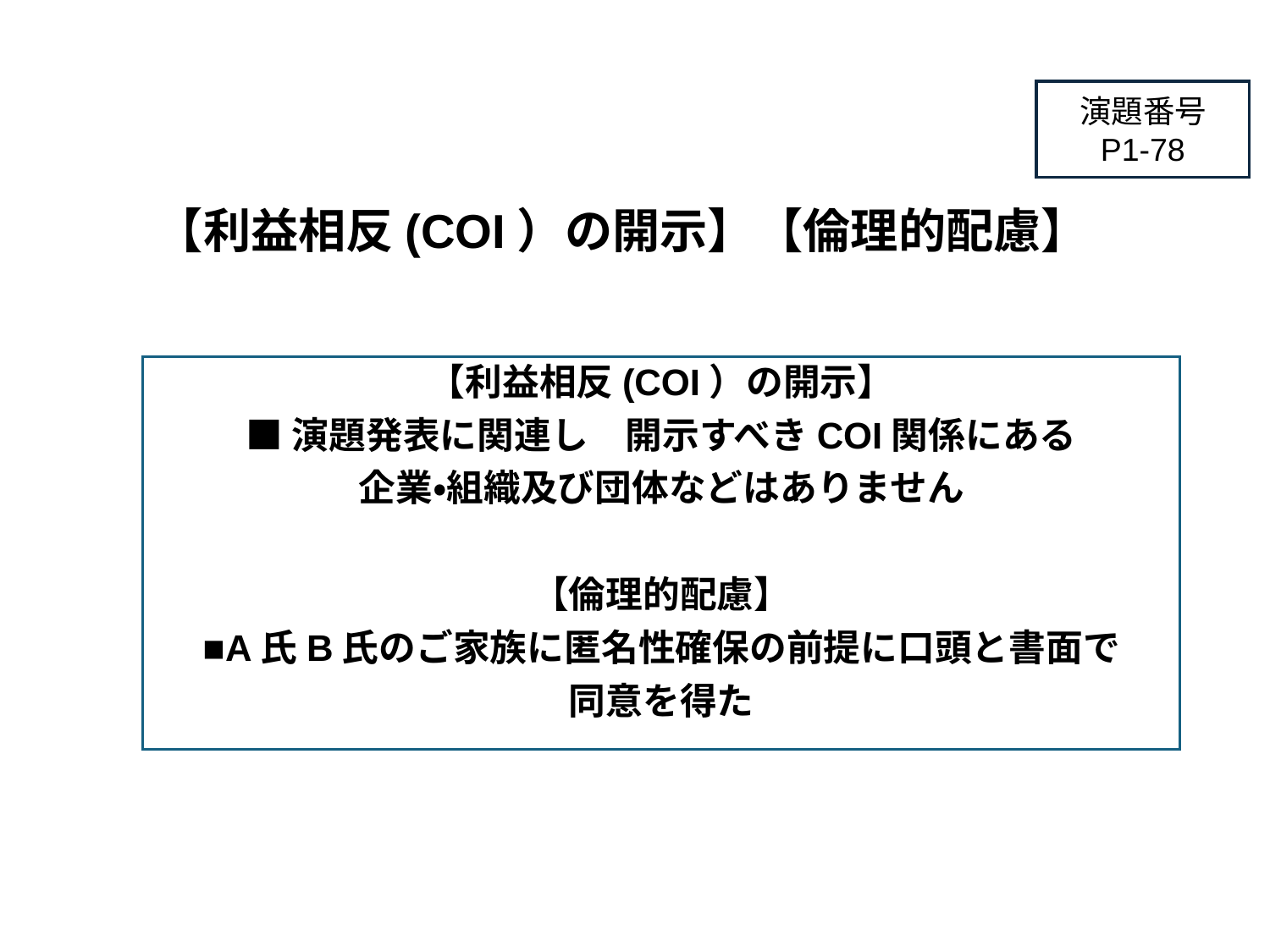

演題番号
P1-78
# 【利益相反(COI）の開示】【倫理的配慮】
【利益相反(COI）の開示】
■演題発表に関連し　開示すべきCOI関係にある
企業・組織及び団体などはありません

【倫理的配慮】
■A氏B氏のご家族に匿名性確保の前提に口頭と書面で
同意を得た